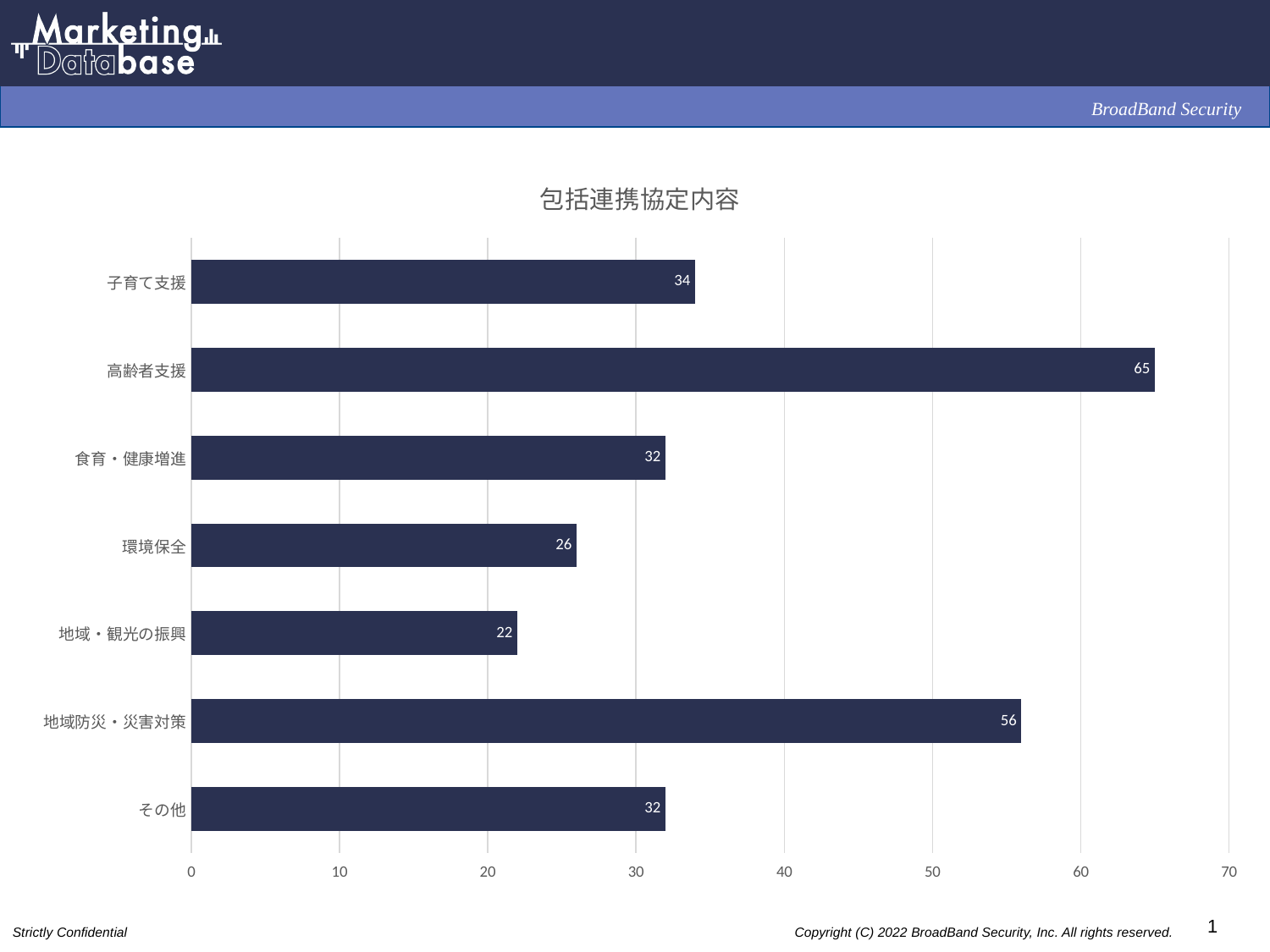

### Chart: 包括連携協定内容

| Category |  |
|---|---|
| 子育て支援 | 34.0 |
| 高齢者支援 | 65.0 |
| 食育・健康増進 | 32.0 |
| 環境保全 | 26.0 |
| 地域・観光の振興 | 22.0 |
| 地域防災・災害対策 | 56.0 |
| その他 | 32.0 |